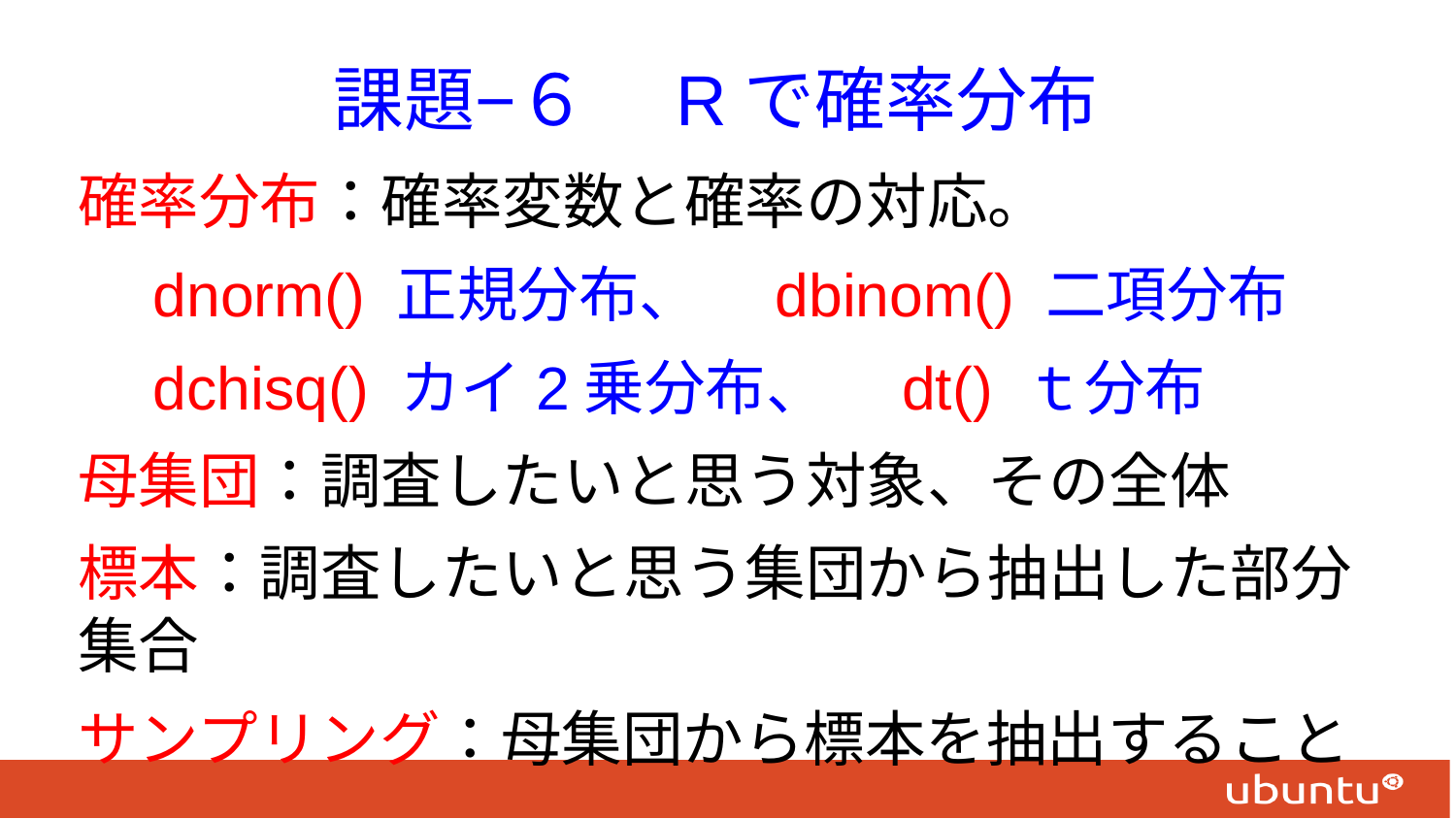

# 課題−６　Rで確率分布
確率分布：確率変数と確率の対応。
　dnorm() 正規分布、　dbinom() 二項分布
　dchisq() カイ2乗分布、　dt() ｔ分布
母集団：調査したいと思う対象、その全体
標本：調査したいと思う集団から抽出した部分集合
サンプリング：母集団から標本を抽出すること